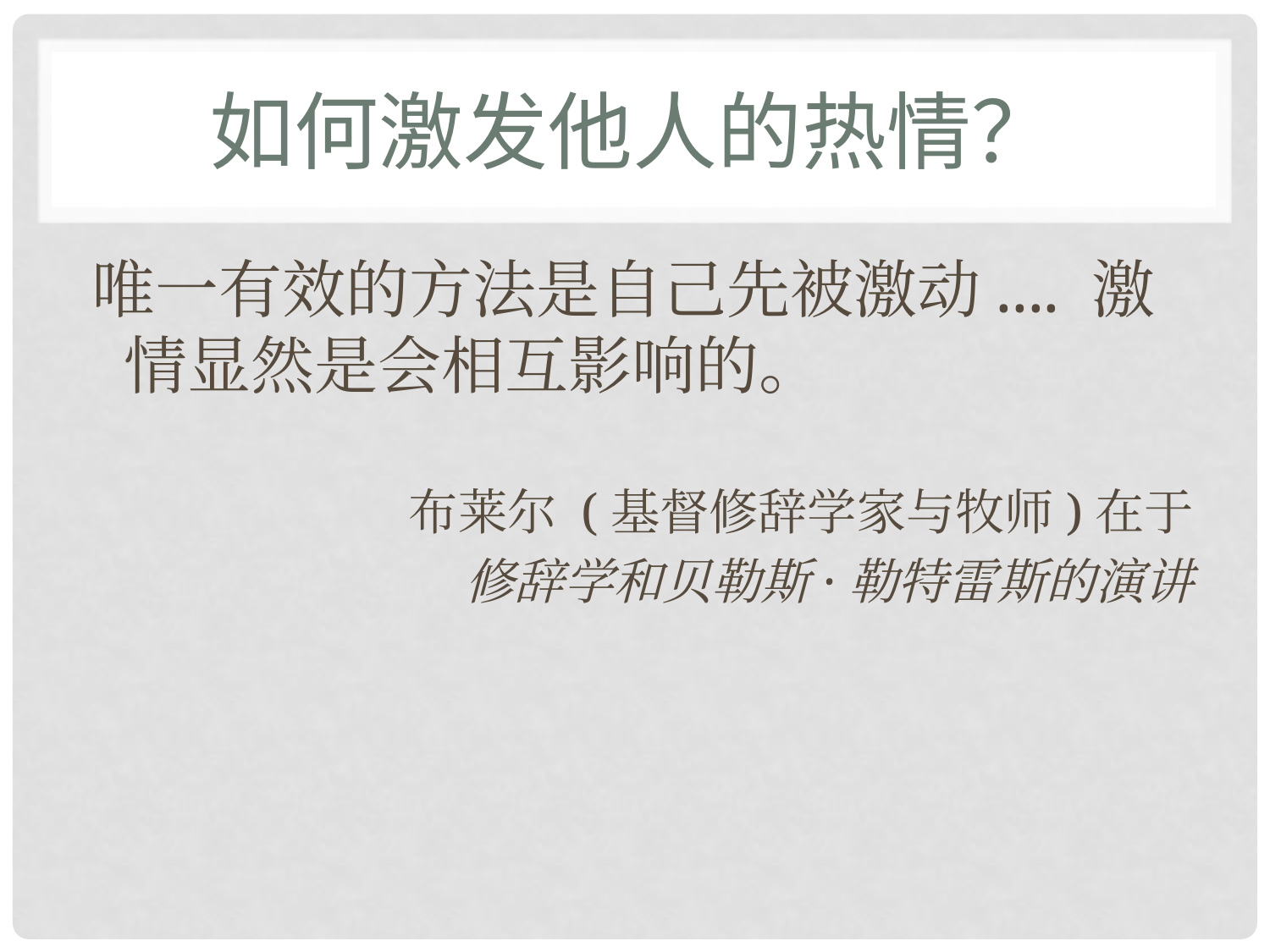

# 如何激发他人的热情？
唯一有效的方法是自己先被激动.... 激情显然是会相互影响的。

布莱尔 (基督修辞学家与牧师)在于
修辞学和贝勒斯·勒特雷斯的演讲